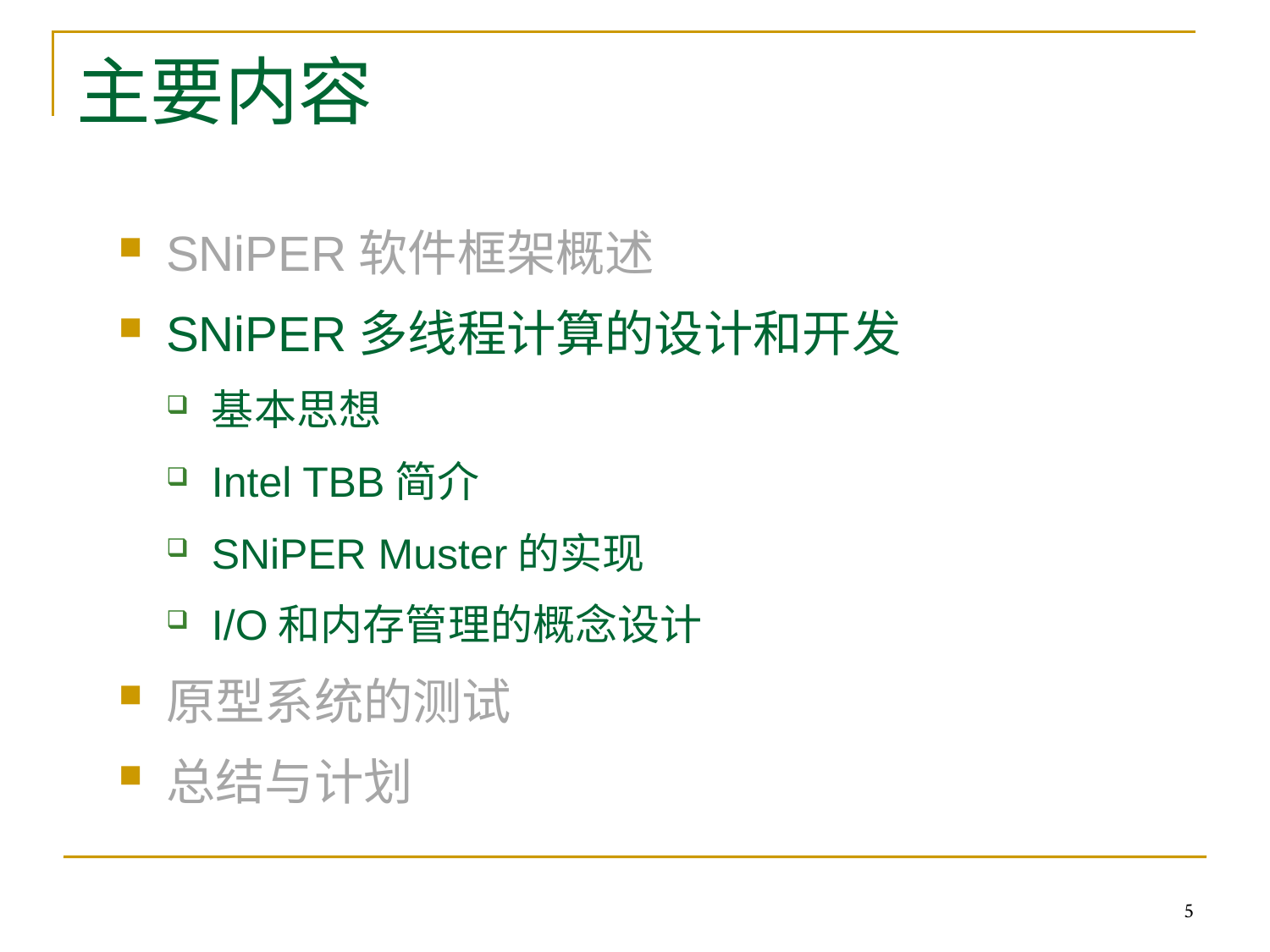

# 主要内容
SNiPER软件框架概述
SNiPER多线程计算的设计和开发
基本思想
Intel TBB简介
SNiPER Muster的实现
I/O和内存管理的概念设计
原型系统的测试
总结与计划
5